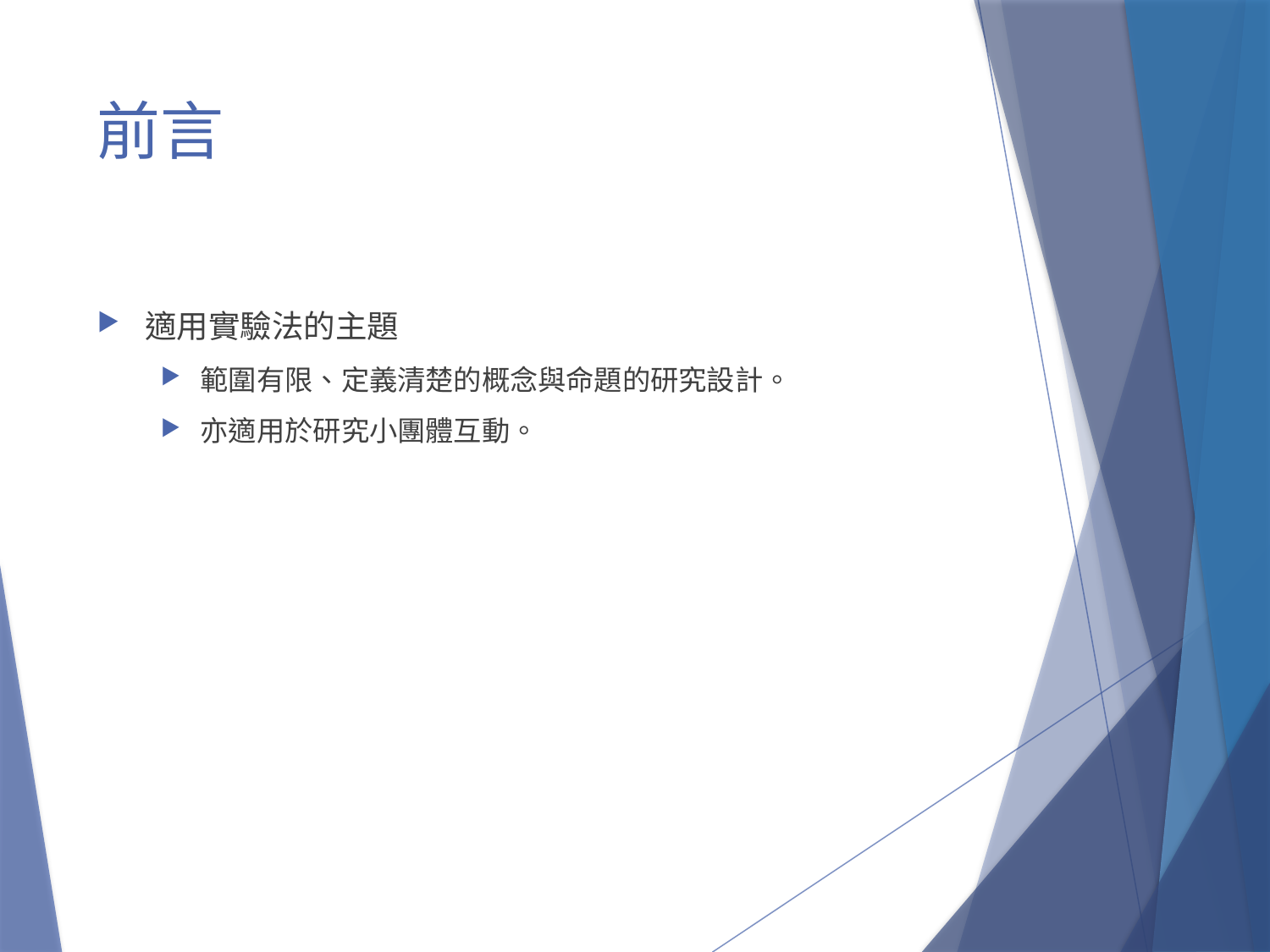

# 前言
適用實驗法的主題
範圍有限、定義清楚的概念與命題的研究設計。
亦適用於研究小團體互動。